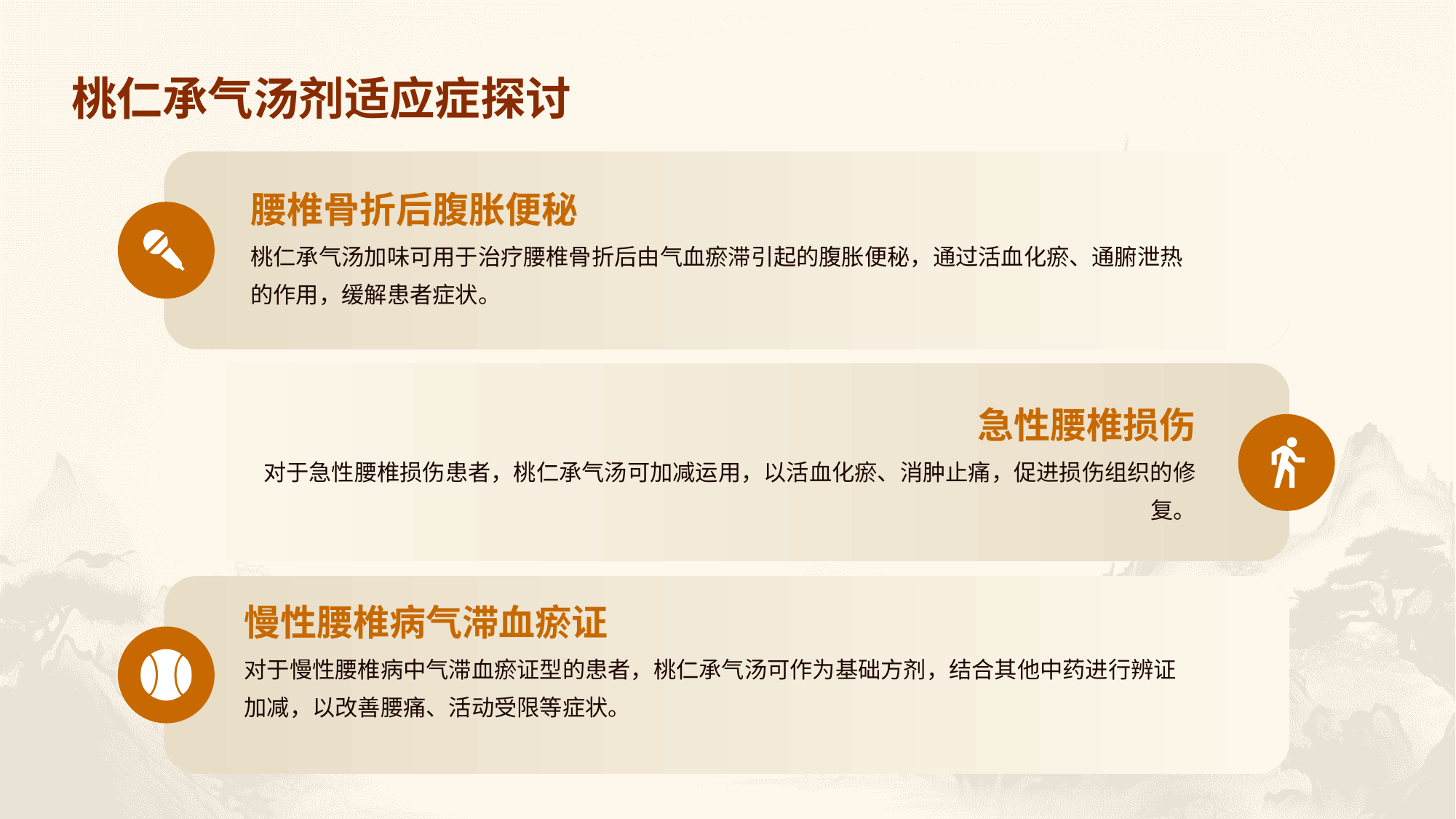

桃仁承气汤剂适应症探讨

腰椎骨折后腹胀便秘

桃仁承气汤加味可用于治疗腰椎骨折后由气血瘀滞引起的腹胀便秘，通过活血化瘀、通腑泄热的作用，缓解患者症状。

急性腰椎损伤

对于急性腰椎损伤患者，桃仁承气汤可加减运用，以活血化瘀、消肿止痛，促进损伤组织的修复。

慢性腰椎病气滞血瘀证

对于慢性腰椎病中气滞血瘀证型的患者，桃仁承气汤可作为基础方剂，结合其他中药进行辨证加减，以改善腰痛、活动受限等症状。